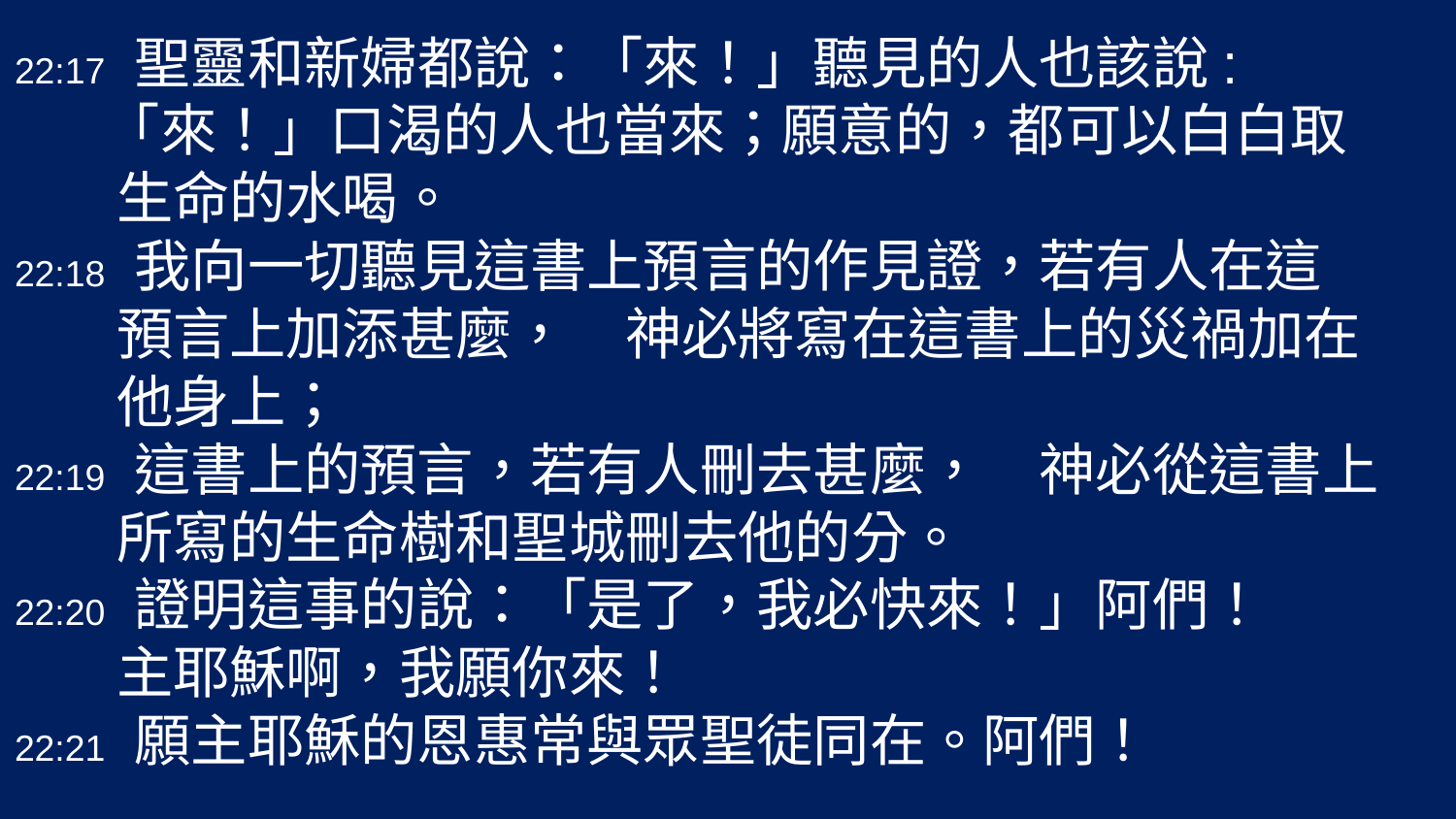

22:17 聖靈和新婦都說：「來！」聽見的人也該說:
      「來！」口渴的人也當來；願意的，都可以白白取
       生命的水喝。
22:18 我向一切聽見這書上預言的作見證，若有人在這
       預言上加添甚麼，　神必將寫在這書上的災禍加在
       他身上；
22:19 這書上的預言，若有人刪去甚麼，　神必從這書上
       所寫的生命樹和聖城刪去他的分。
22:20 證明這事的說：「是了，我必快來！」阿們！
       主耶穌啊，我願你來！
22:21 願主耶穌的恩惠常與眾聖徒同在。阿們！